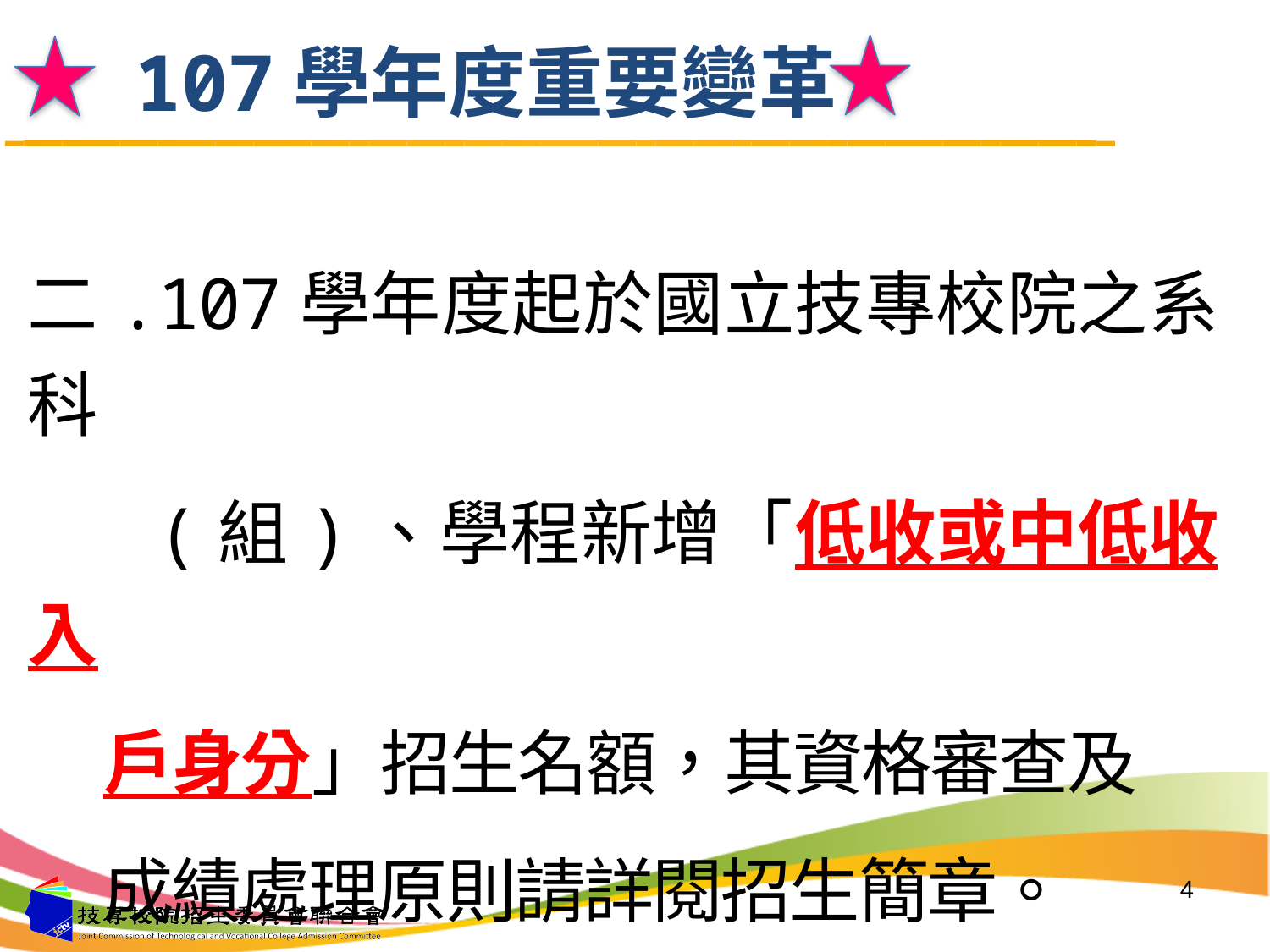

# 107學年度重要變革
二.107學年度起於國立技專校院之系科
   (組)、學程新增「低收或中低收入
    戶身分」招生名額，其資格審查及
    成績處理原則請詳閱招生簡章。

4